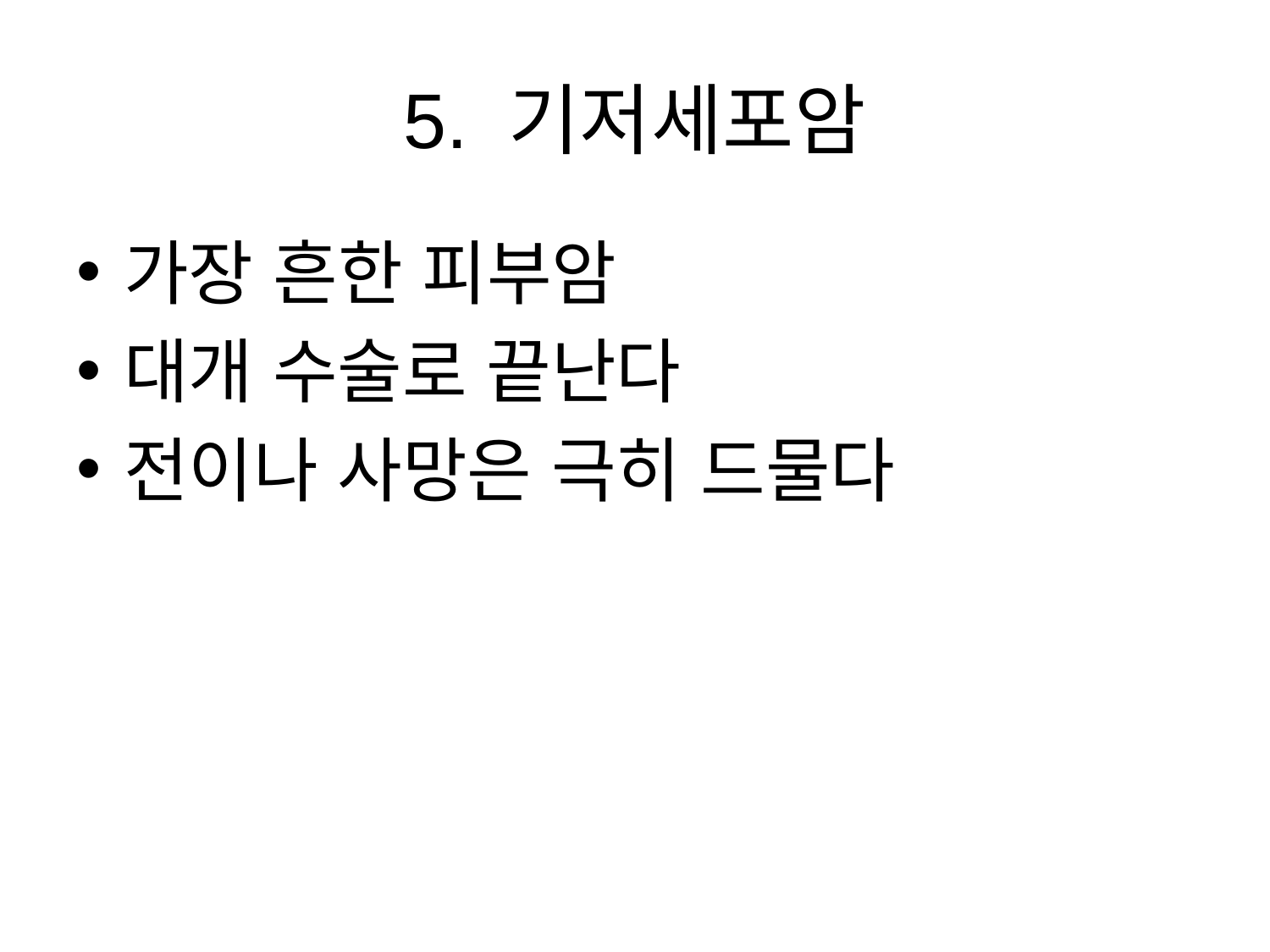

# 5. 기저세포암
가장 흔한 피부암
대개 수술로 끝난다
전이나 사망은 극히 드물다